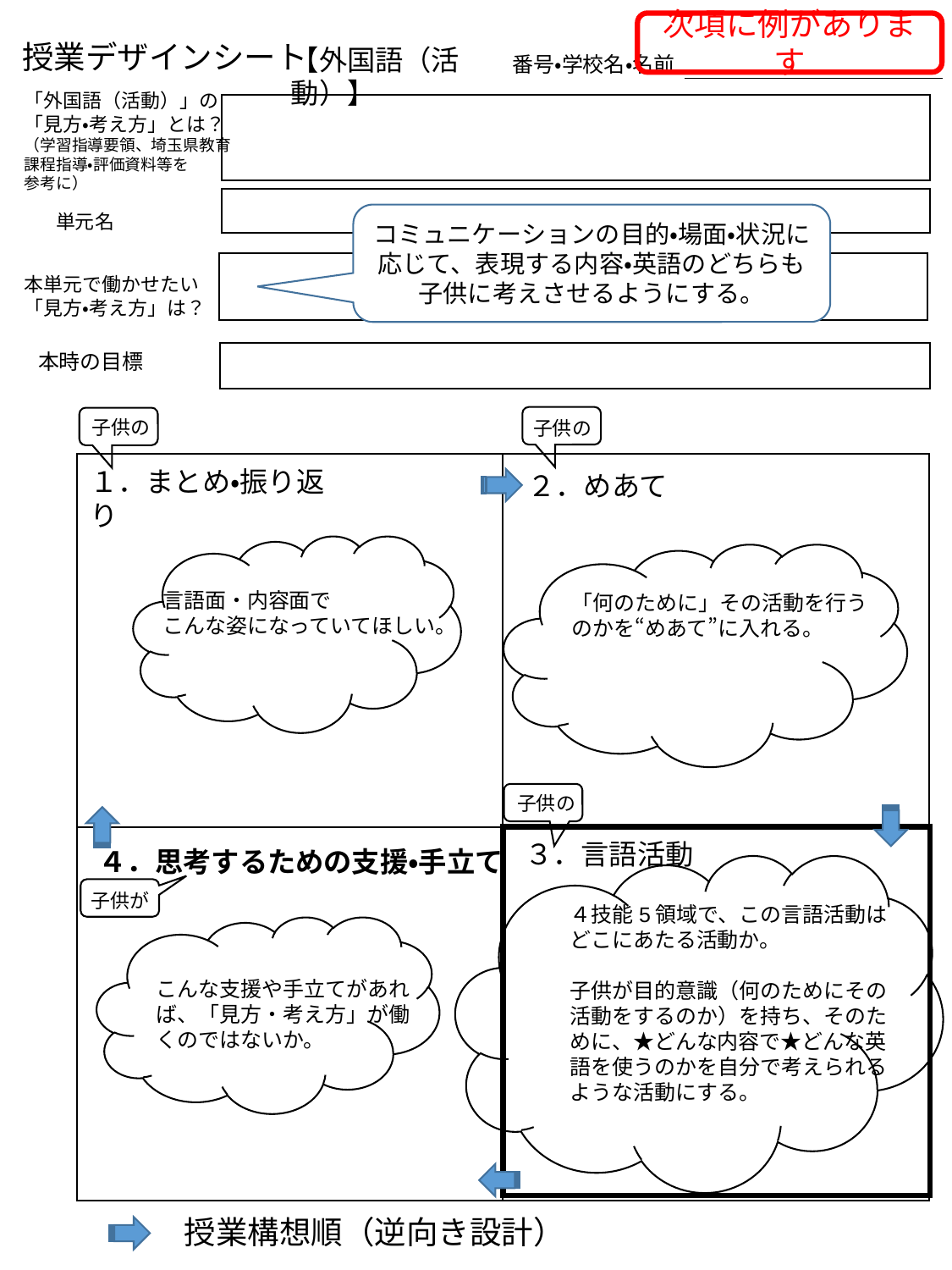

次項に例があります
授業デザインシート
【外国語（活動）】
番号・学校名・名前
「外国語（活動）」の
「見方・考え方」とは？
（学習指導要領、埼玉県教育
課程指導・評価資料等を
参考に）

単元名
コミュニケーションの目的・場面・状況に
応じて、表現する内容・英語のどちらも
子供に考えさせるようにする。

本単元で働かせたい
「見方・考え方」は？
本時の目標

子供の

子供の

１．まとめ・振り返り
２．めあて

言語面・内容面で
こんな姿になっていてほしい。

「何のために」その活動を行うのかを“めあて”に入れる。

子供の

３．言語活動
４．思考するための支援・手立て

子供が
４技能5領域で、この言語活動は
どこにあたる活動か。

子供が目的意識（何のためにその活動をするのか）を持ち、そのために、★どんな内容で★どんな英語を使うのかを自分で考えられるような活動にする。

こんな支援や手立てがあれば、「見方・考え方」が働くのではないか。

授業構想順（逆向き設計）